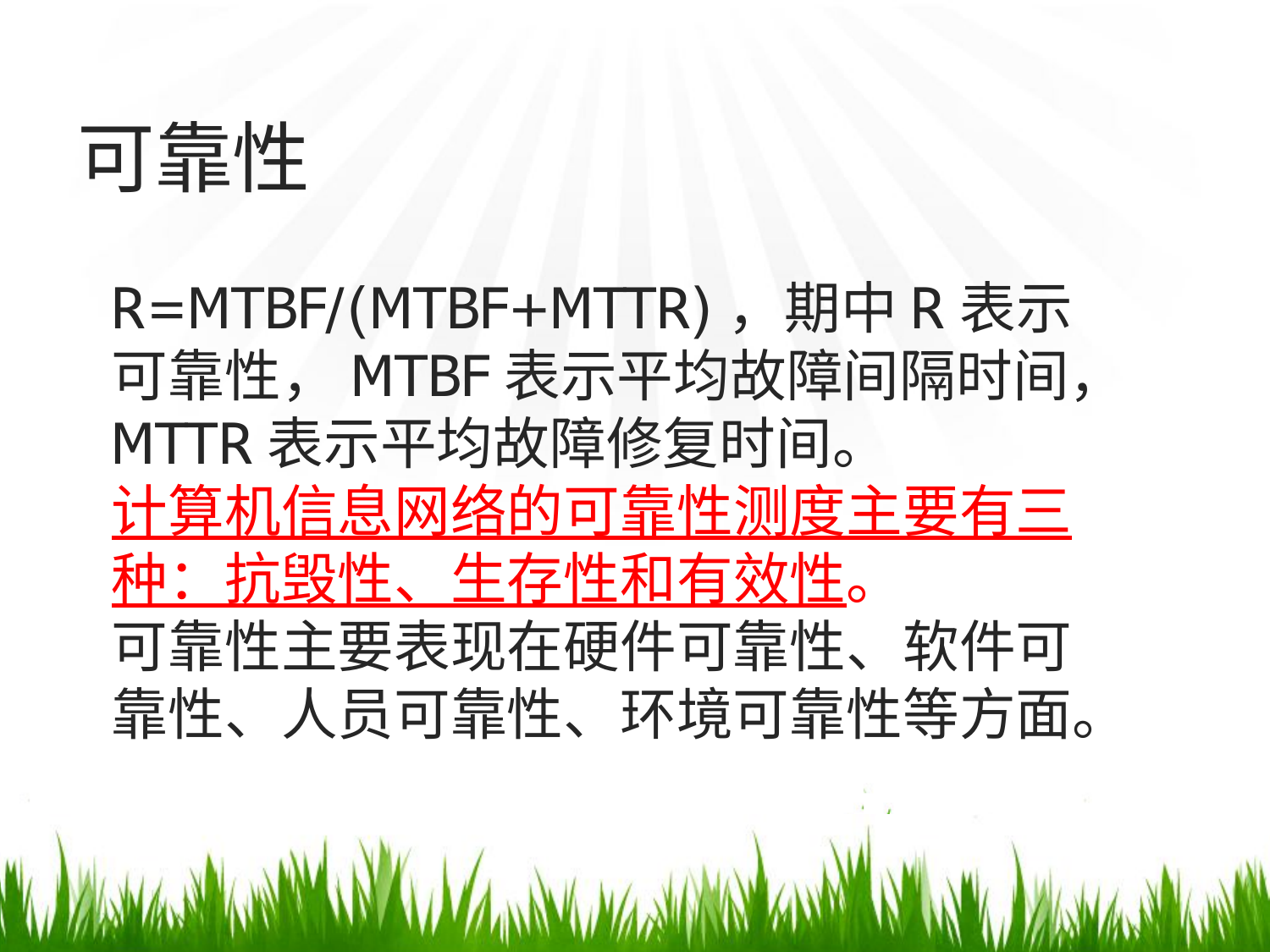

可靠性
R=MTBF/(MTBF+MTTR)，期中R表示可靠性，MTBF表示平均故障间隔时间，MTTR表示平均故障修复时间。
计算机信息网络的可靠性测度主要有三种：抗毁性、生存性和有效性。
可靠性主要表现在硬件可靠性、软件可靠性、人员可靠性、环境可靠性等方面。